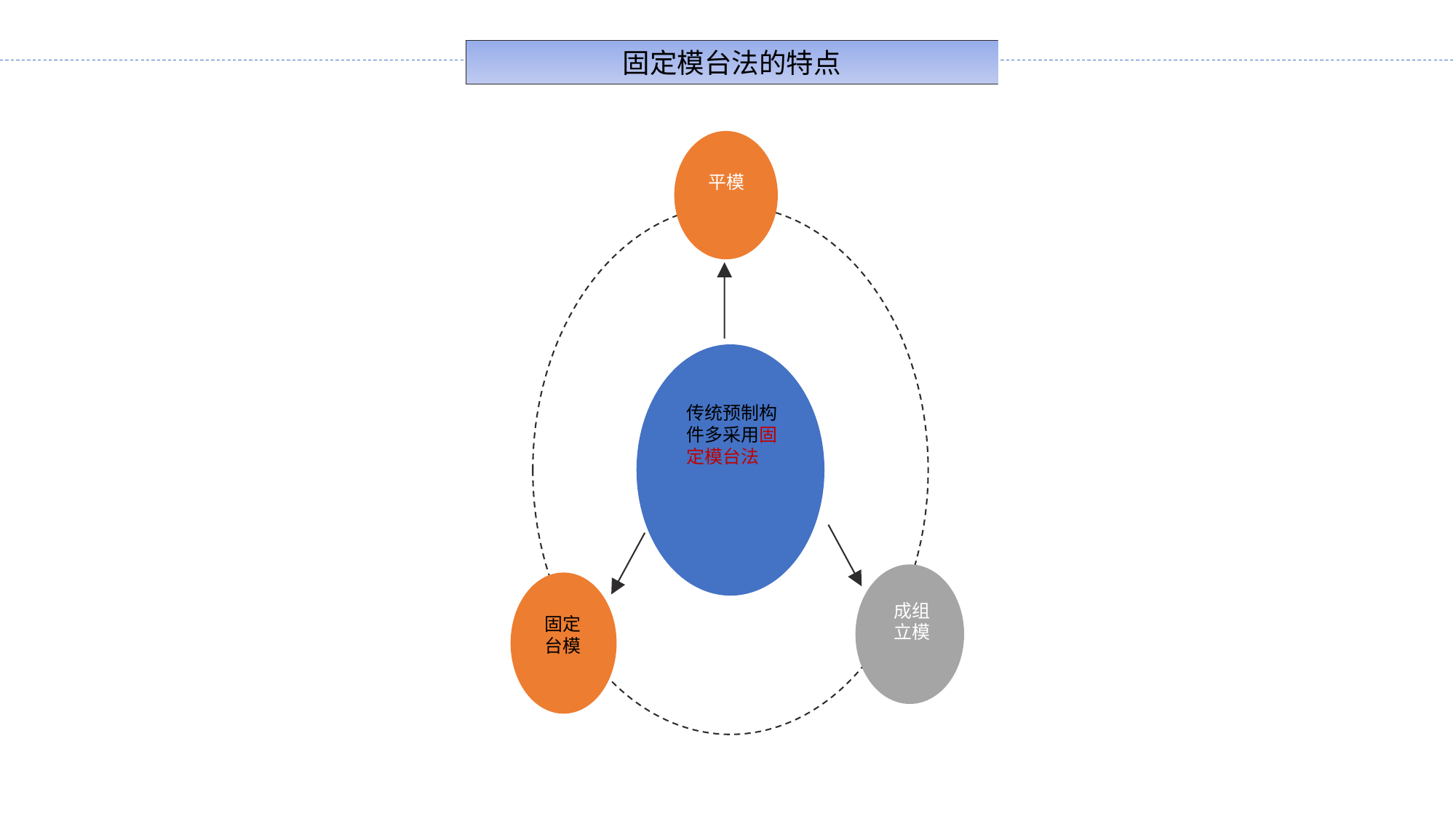

固定模台法的特点

平模

传统预制构件多采用固定模台法

成组立模
固定
台模
标题